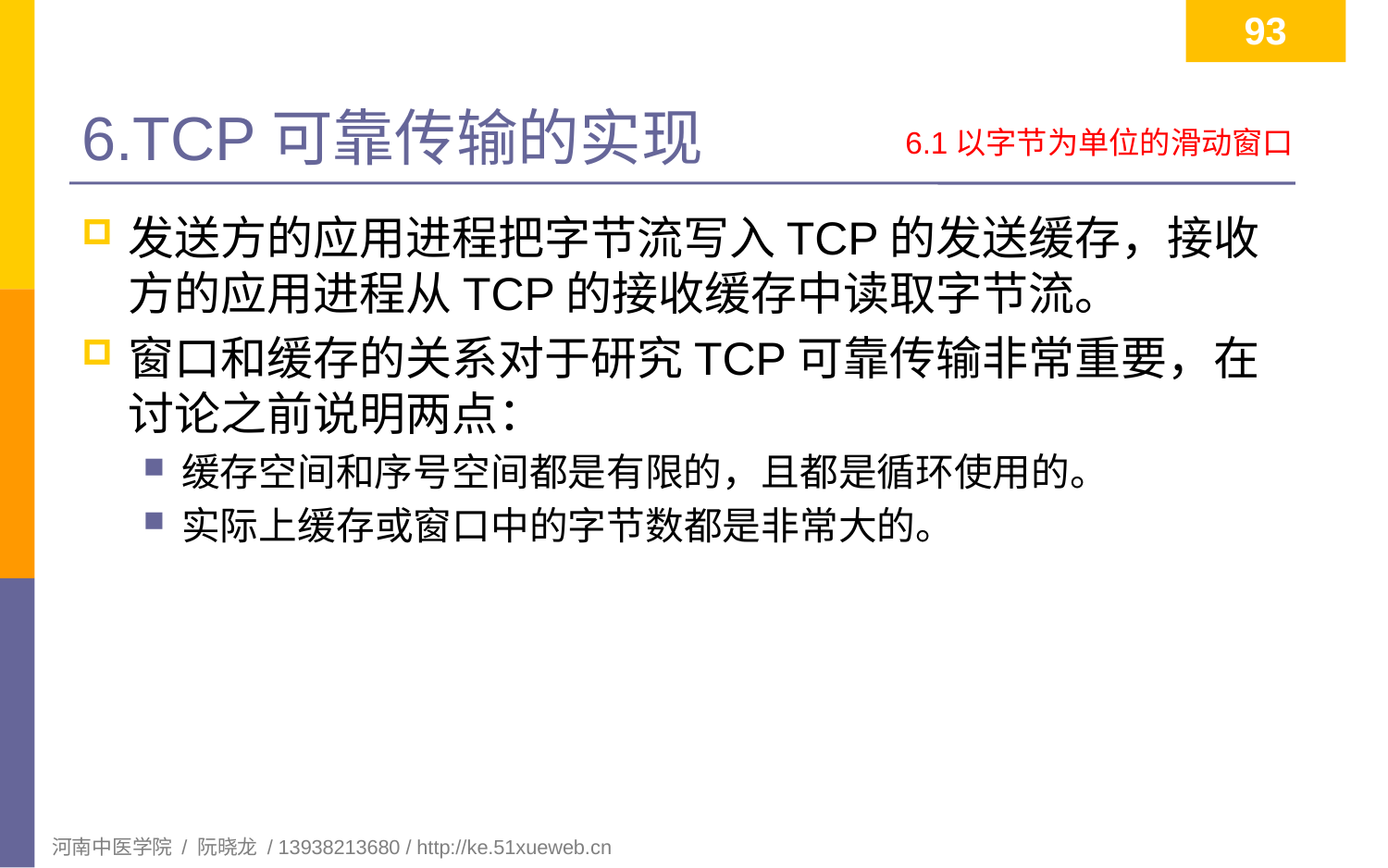

93
# 6.TCP可靠传输的实现
6.1以字节为单位的滑动窗口
发送方的应用进程把字节流写入TCP的发送缓存，接收方的应用进程从TCP的接收缓存中读取字节流。
窗口和缓存的关系对于研究TCP可靠传输非常重要，在讨论之前说明两点：
缓存空间和序号空间都是有限的，且都是循环使用的。
实际上缓存或窗口中的字节数都是非常大的。